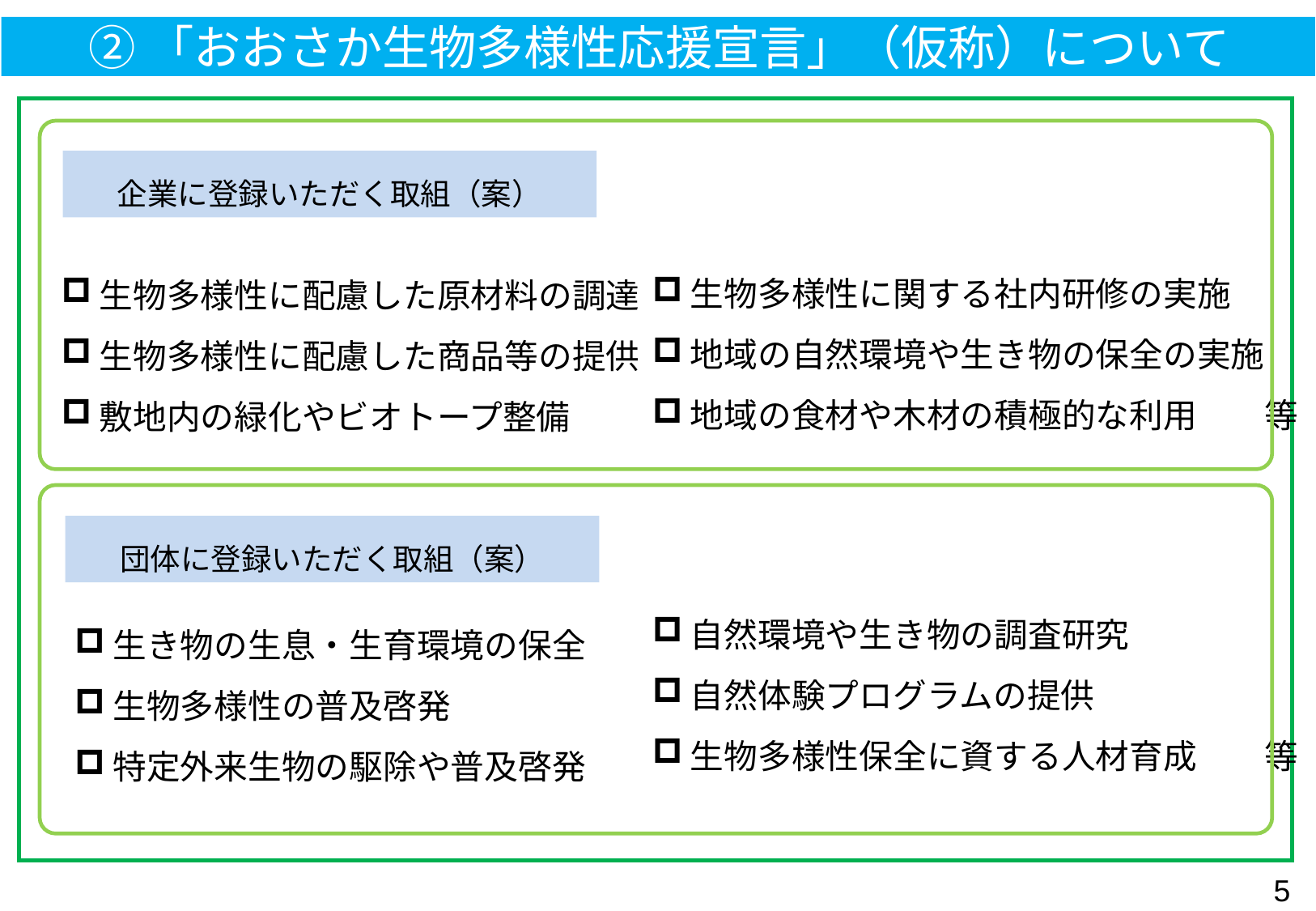

②「おおさか生物多様性応援宣言」（仮称）について

企業に登録いただく取組（案）
生物多様性に関する社内研修の実施
地域の自然環境や生き物の保全の実施
地域の食材や木材の積極的な利用　　等
生物多様性に配慮した原材料の調達
生物多様性に配慮した商品等の提供
敷地内の緑化やビオトープ整備

団体に登録いただく取組（案）
自然環境や生き物の調査研究
自然体験プログラムの提供
生物多様性保全に資する人材育成　　等
生き物の生息・生育環境の保全
生物多様性の普及啓発
特定外来生物の駆除や普及啓発
5